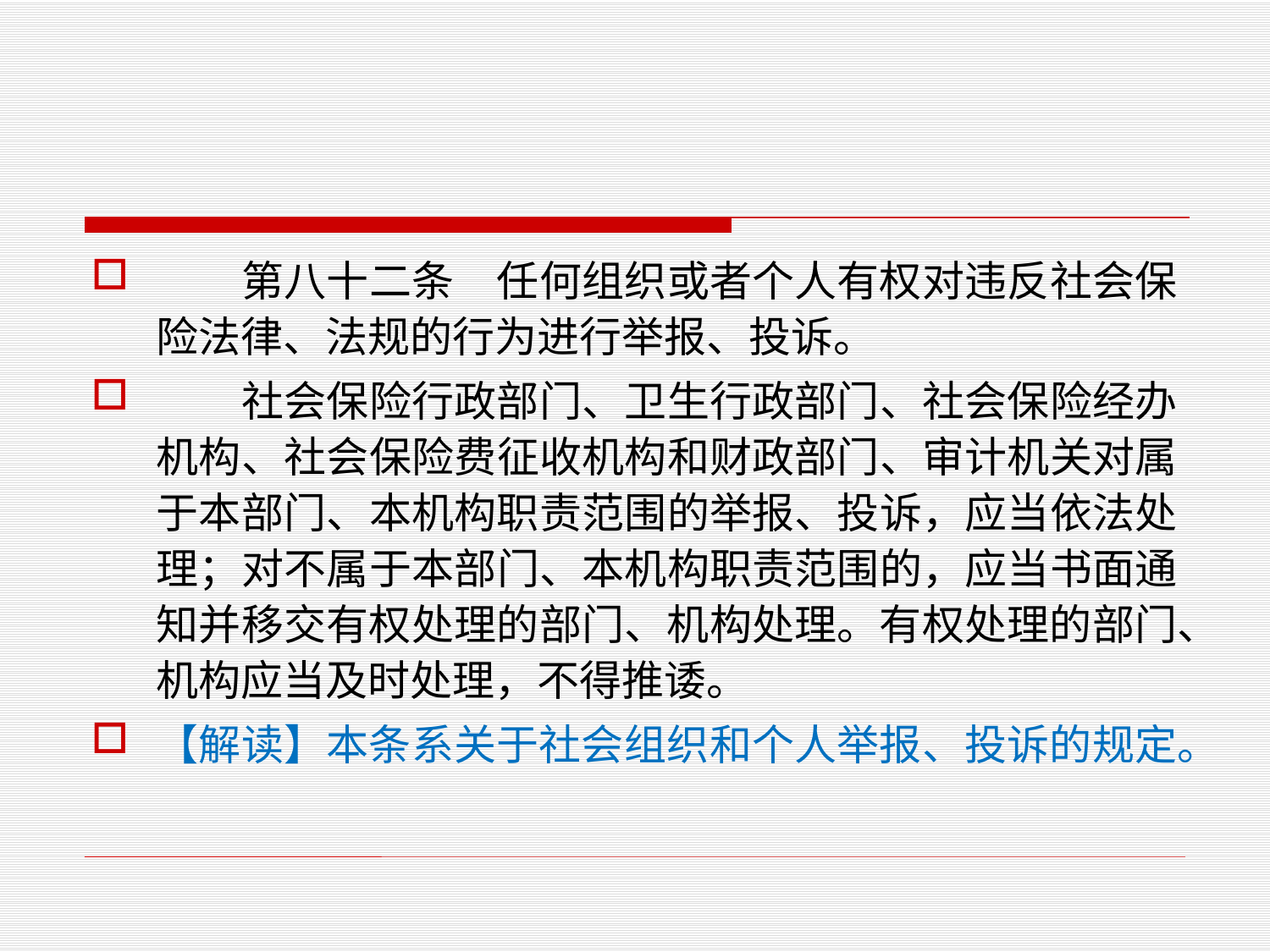

第八十二条　任何组织或者个人有权对违反社会保险法律、法规的行为进行举报、投诉。
　　社会保险行政部门、卫生行政部门、社会保险经办机构、社会保险费征收机构和财政部门、审计机关对属于本部门、本机构职责范围的举报、投诉，应当依法处理；对不属于本部门、本机构职责范围的，应当书面通知并移交有权处理的部门、机构处理。有权处理的部门、机构应当及时处理，不得推诿。
【解读】本条系关于社会组织和个人举报、投诉的规定。